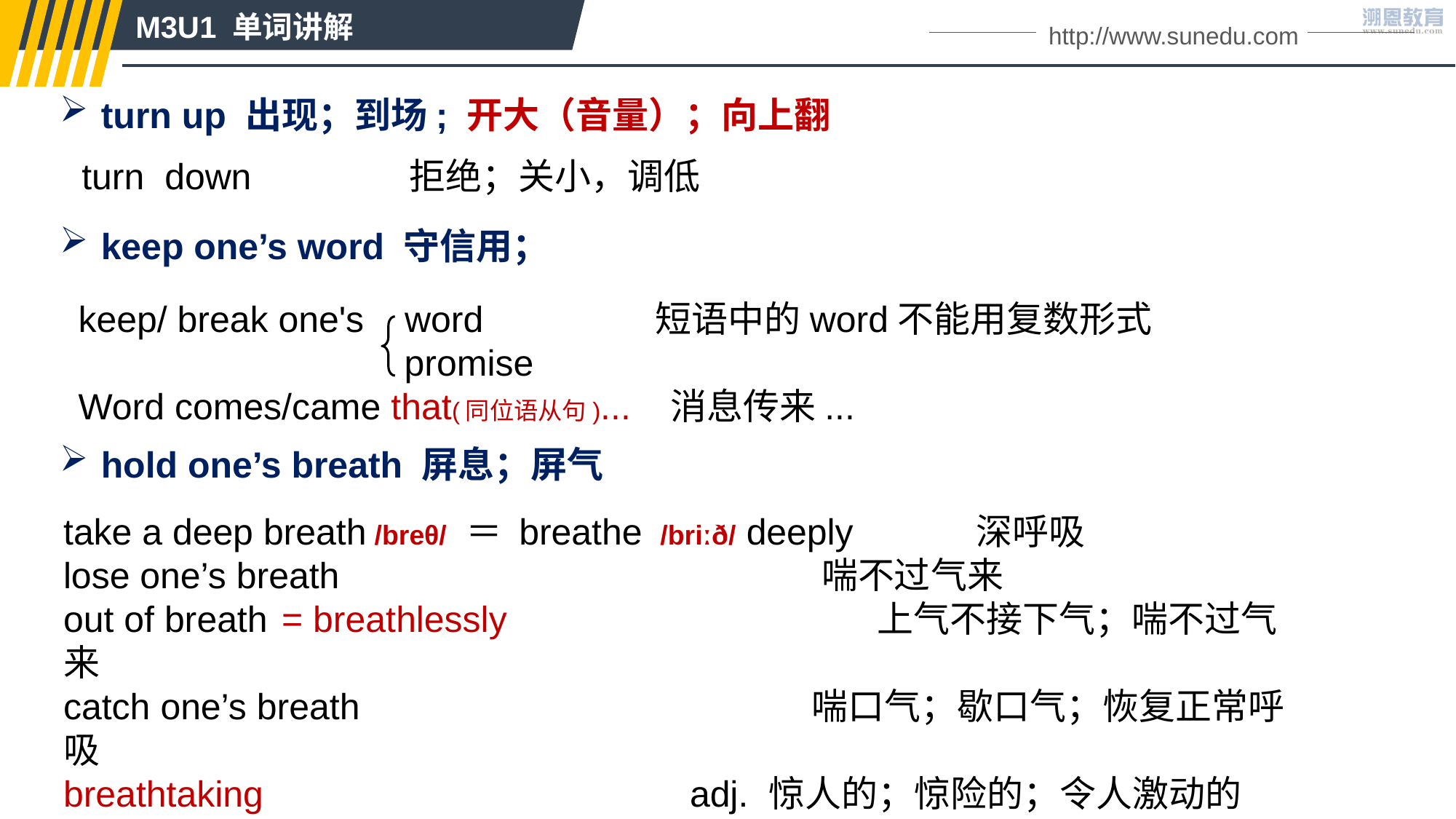

M3U1 单词讲解
http://www.sunedu.com
turn up 出现；到场; 开大（音量）；向上翻

keep one’s word 守信用；

hold one’s breath 屏息；屏气

turn  down 		拒绝；关小，调低
keep/ break one's    word                短语中的word不能用复数形式
                                promise
Word comes/came that(同位语从句)...   消息传来...

take a deep breath /breθ/ ＝ breathe  /briːð/ deeply	   深呼吸
lose one’s breath			                    喘不过气来
out of breath	= breathlessly			    上气不接下气；喘不过气来
catch one’s breath			                   喘口气；歇口气；恢复正常呼吸
breathtaking                                          adj. 惊人的；惊险的；令人激动的